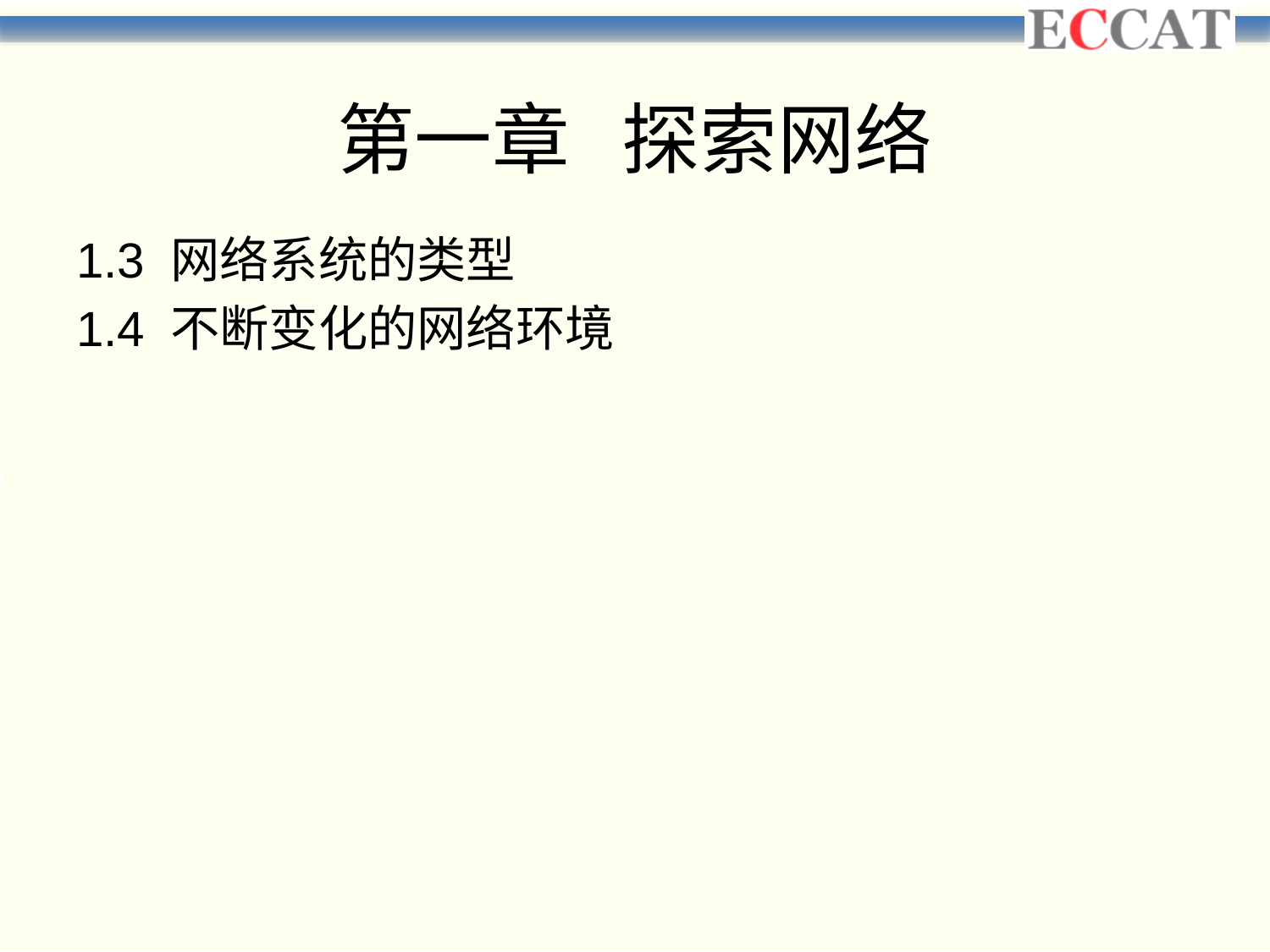

# 第一章   探索网络
1.3 网络系统的类型
1.4 不断变化的网络环境